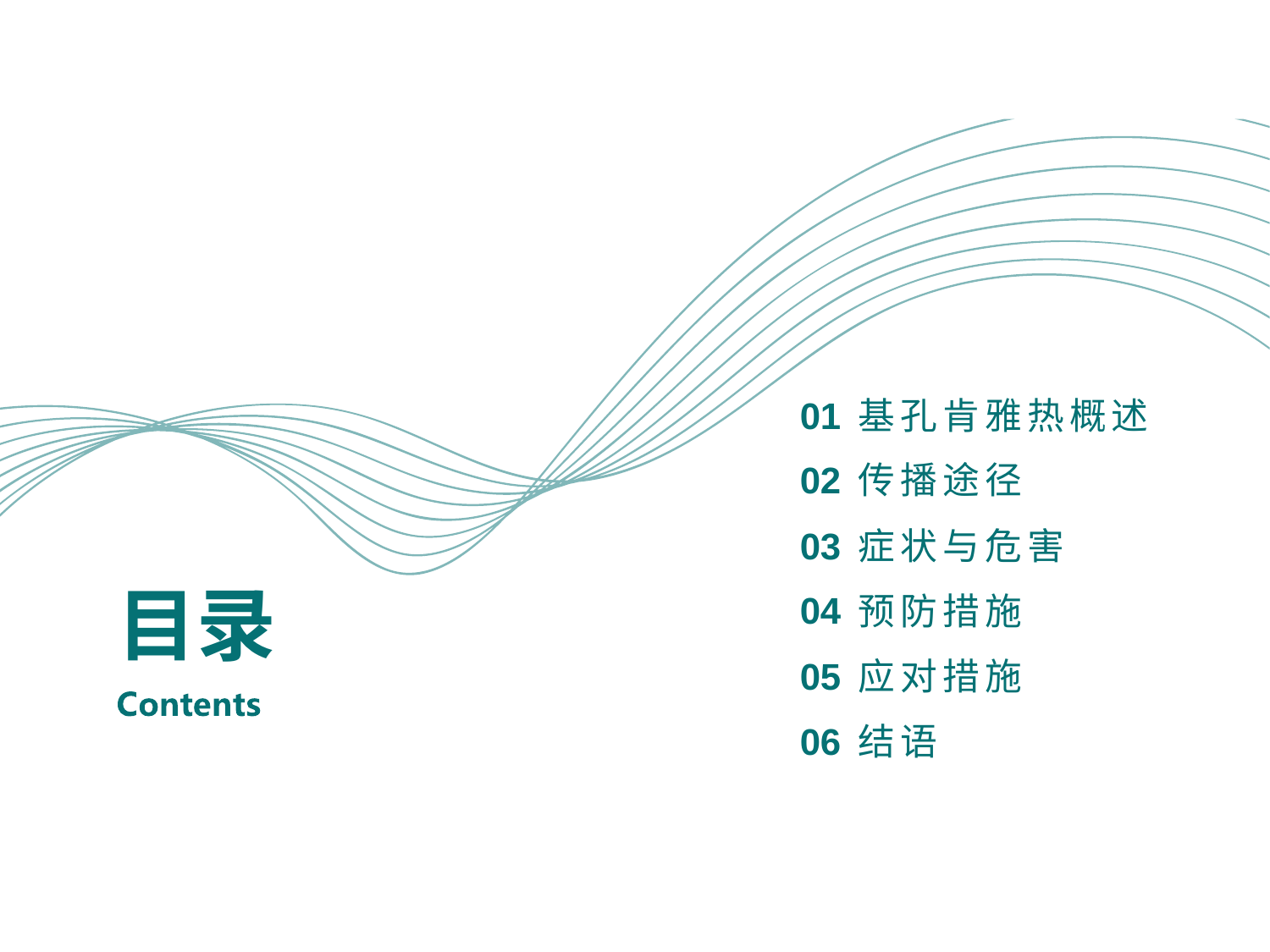

01
基孔肯雅热概述
02
传播途径
03
症状与危害
# 目录
04
预防措施
05
应对措施
06
结语